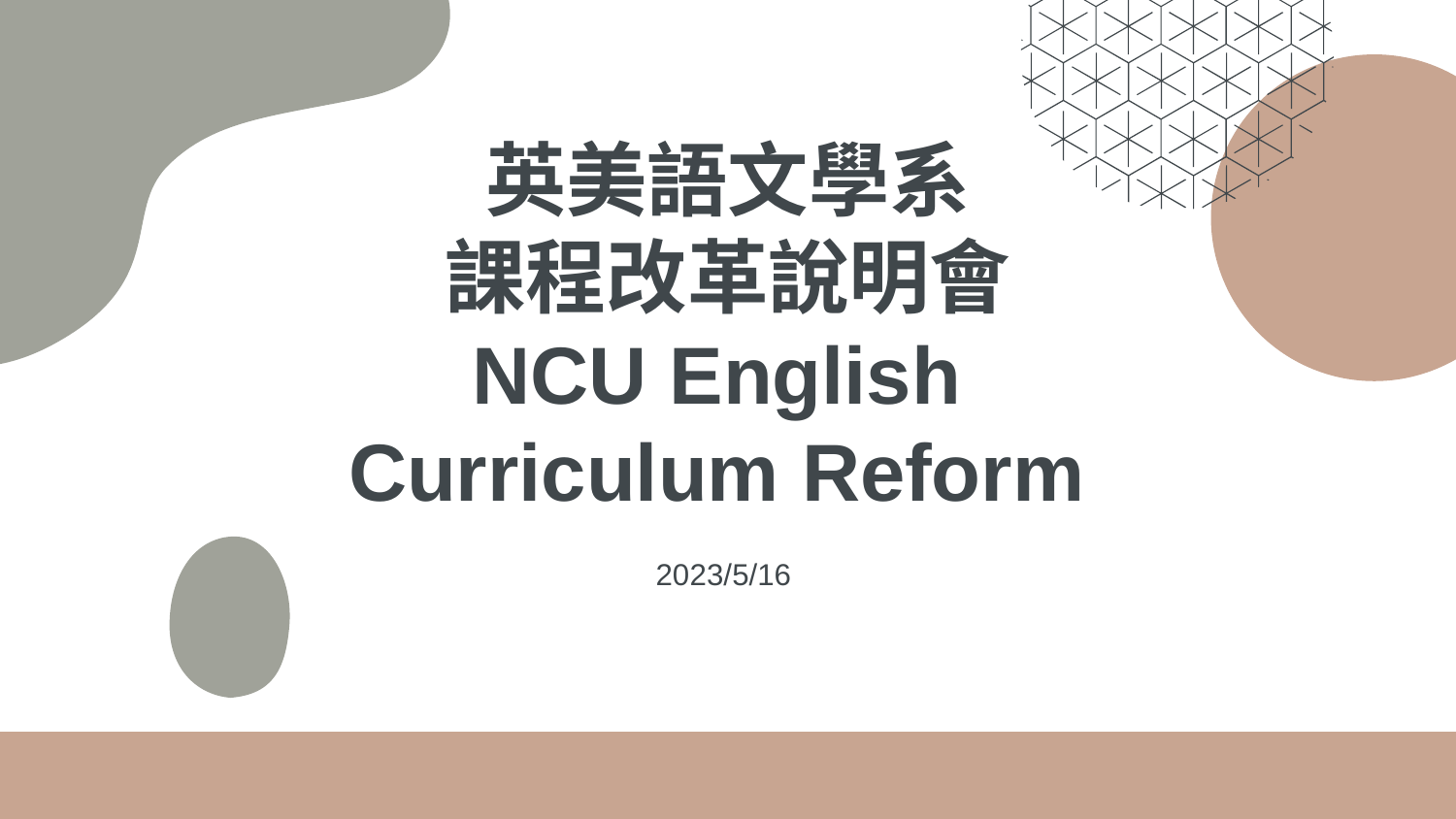

# 英美語文學系 課程改革說明會 NCU English Curriculum Reform
2023/5/16